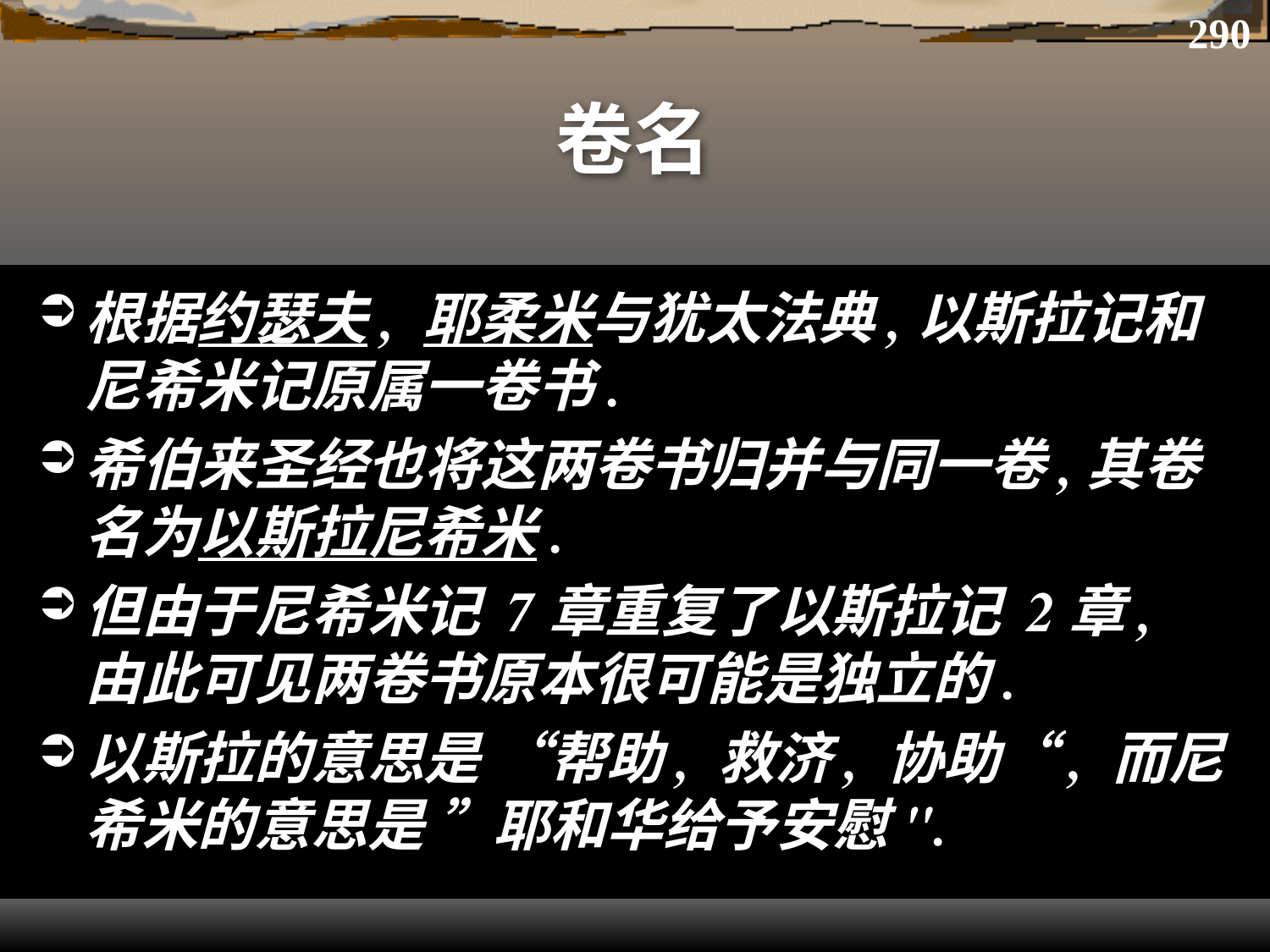

290
# 卷名
根据约瑟夫, 耶柔米与犹太法典,以斯拉记和尼希米记原属一卷书.
希伯来圣经也将这两卷书归并与同一卷,其卷名为以斯拉尼希米.
但由于尼希米记 7章重复了以斯拉记 2章, 由此可见两卷书原本很可能是独立的.
以斯拉的意思是 “帮助, 救济, 协助“, 而尼希米的意思是 ”耶和华给予安慰".